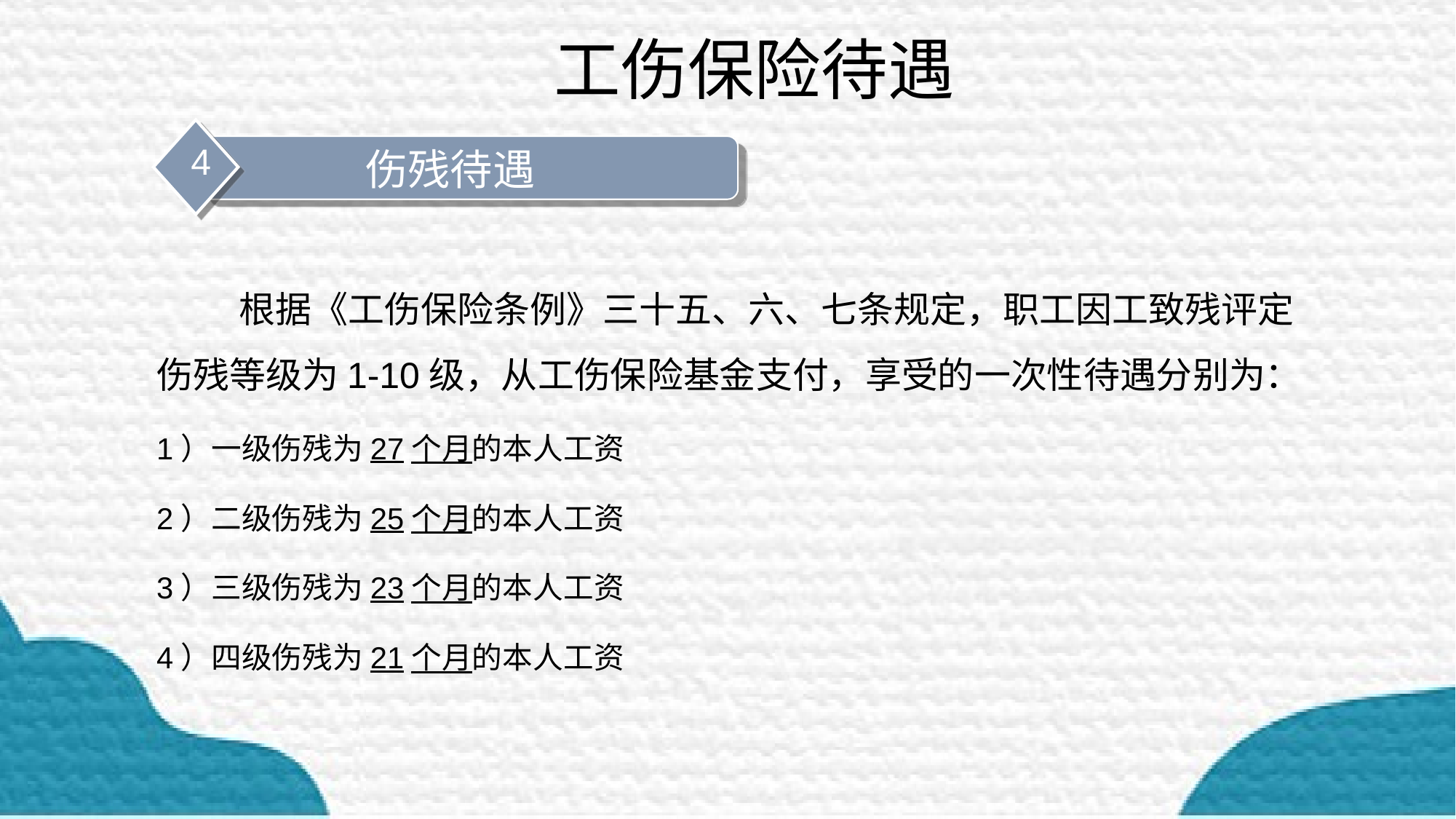

# 工伤保险待遇

4

伤残待遇
         根据《工伤保险条例》三十五、六、七条规定，职工因工致残评定伤残等级为1-10级，从工伤保险基金支付，享受的一次性待遇分别为：
1）一级伤残为27个月的本人工资
2）二级伤残为25个月的本人工资
3）三级伤残为23个月的本人工资
4）四级伤残为21个月的本人工资